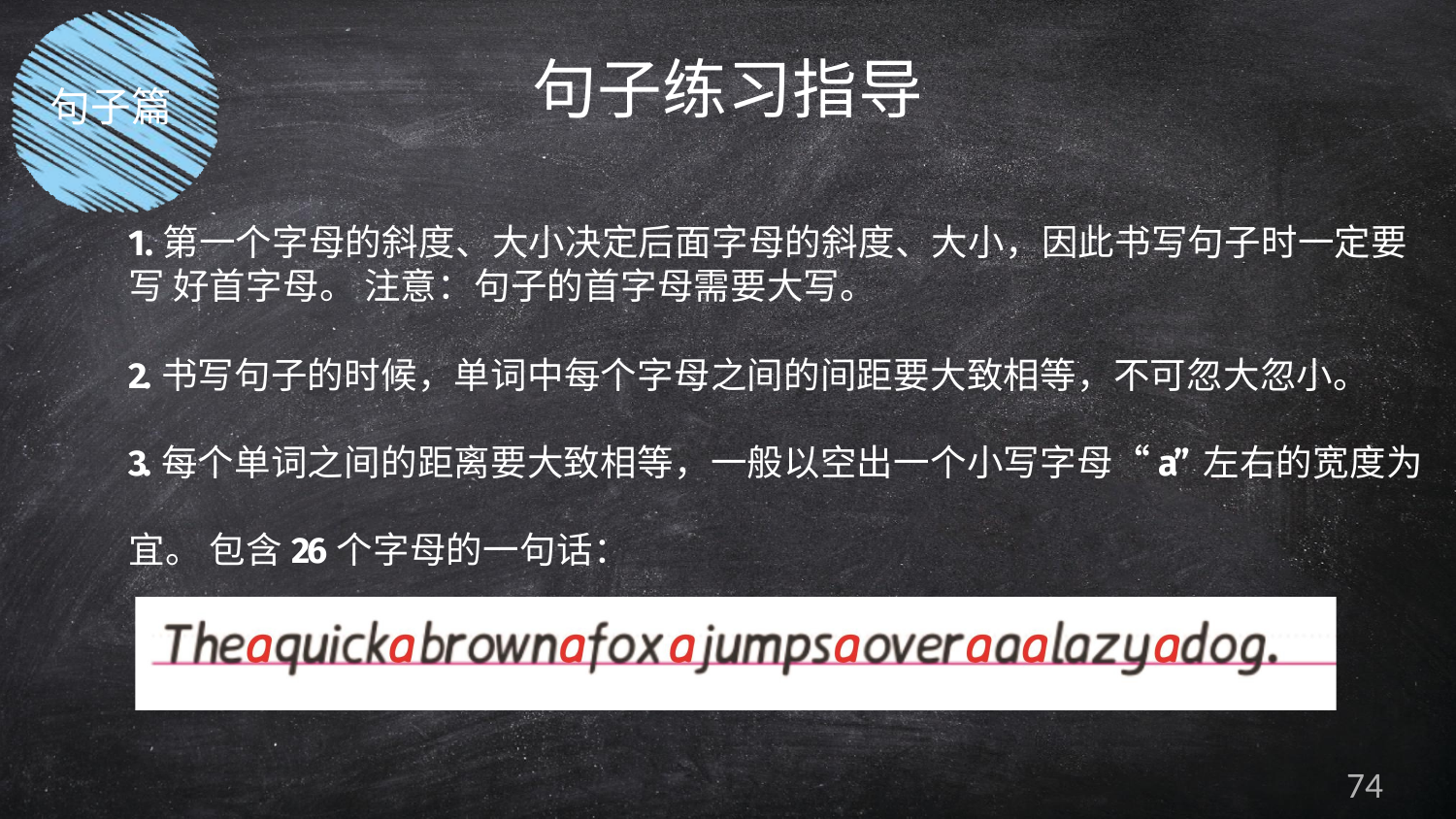

# 句子练习指导
句子篇
1.第一个字母的斜度、大小决定后面字母的斜度、大小，因此书写句子时一定要写 好首字母。 注意：句子的首字母需要大写。

2.书写句子的时候，单词中每个字母之间的间距要大致相等，不可忽大忽小。
3.每个单词之间的距离要大致相等，一般以空出一个小写字母“a” 左右的宽度为宜。 包含26个字母的一句话：

74